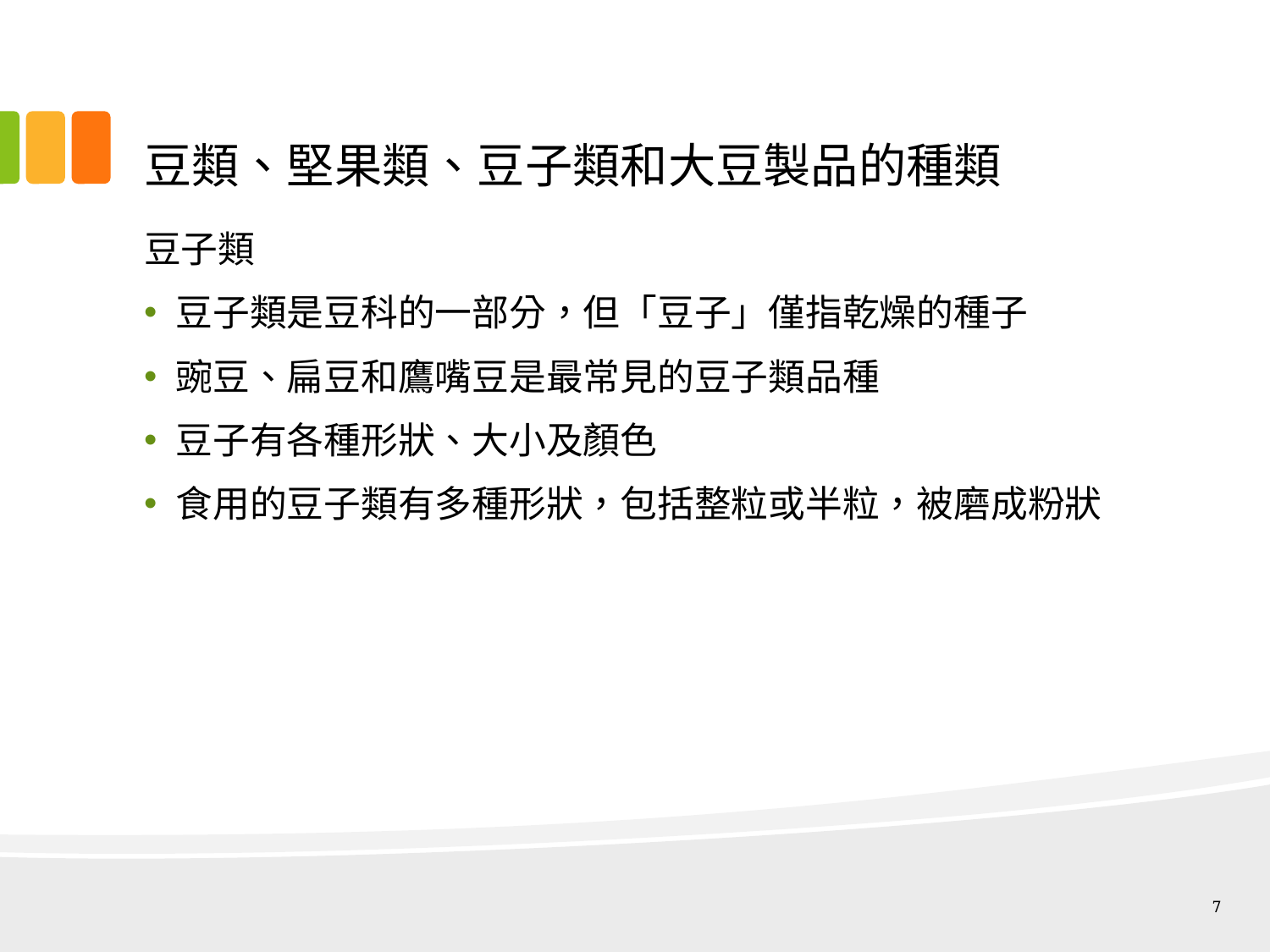

# 豆類、堅果類、豆子類和大豆製品的種類
豆子類
豆子類是豆科的一部分，但「豆子」僅指乾燥的種子
豌豆、扁豆和鷹嘴豆是最常見的豆子類品種
豆子有各種形狀、大小及顏色
食用的豆子類有多種形狀，包括整粒或半粒，被磨成粉狀

7